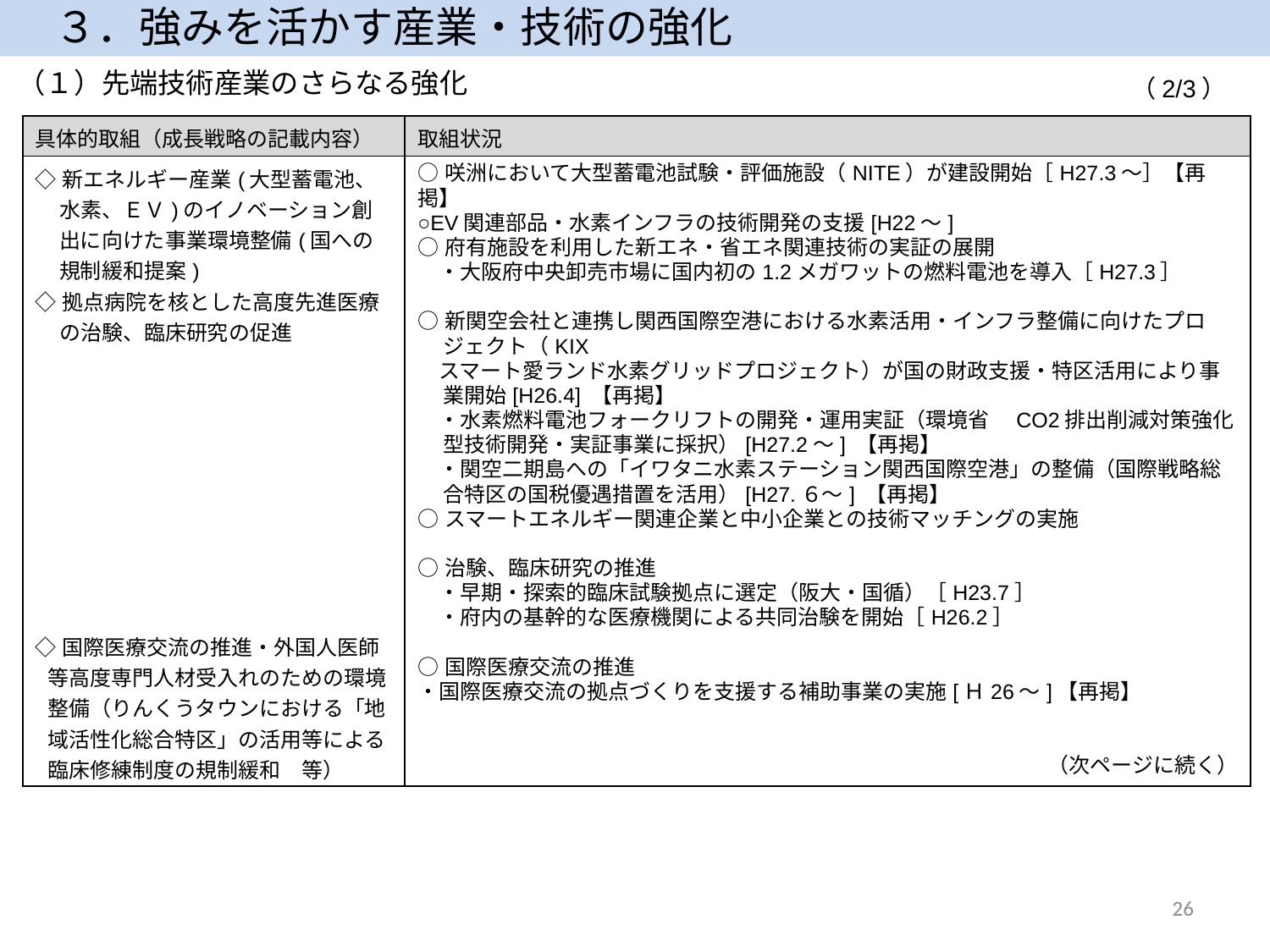

３．強みを活かす産業・技術の強化
（１）先端技術産業のさらなる強化
（2/3）
| 具体的取組（成長戦略の記載内容） | 取組状況 |
| --- | --- |
| ◇新エネルギー産業(大型蓄電池、水素、ＥＶ)のイノベーション創出に向けた事業環境整備(国への規制緩和提案) ◇拠点病院を核とした高度先進医療の治験、臨床研究の促進 ◇国際医療交流の推進・外国人医師等高度専門人材受入れのための環境整備（りんくうタウンにおける「地域活性化総合特区」の活用等による臨床修練制度の規制緩和　等） | ○咲洲において大型蓄電池試験・評価施設（NITE）が建設開始［H27.3～］【再掲】 ○EV関連部品・水素インフラの技術開発の支援[H22～] ○府有施設を利用した新エネ・省エネ関連技術の実証の展開 　・大阪府中央卸売市場に国内初の1.2メガワットの燃料電池を導入［H27.3］ ○新関空会社と連携し関西国際空港における水素活用・インフラ整備に向けたプロジェクト（KIX 　スマート愛ランド水素グリッドプロジェクト）が国の財政支援・特区活用により事業開始[H26.4] 【再掲】 　・水素燃料電池フォークリフトの開発・運用実証（環境省　CO2排出削減対策強化型技術開発・実証事業に採択）[H27.2～] 【再掲】 　・関空二期島への「イワタニ水素ステーション関西国際空港」の整備（国際戦略総合特区の国税優遇措置を活用）[H27.６～] 【再掲】 ○スマートエネルギー関連企業と中小企業との技術マッチングの実施 ○治験、臨床研究の推進 　・早期・探索的臨床試験拠点に選定（阪大・国循）［H23.7］ 　・府内の基幹的な医療機関による共同治験を開始［H26.2］ ○国際医療交流の推進 ・国際医療交流の拠点づくりを支援する補助事業の実施[Ｈ26～]【再掲】 （次ページに続く） |
26